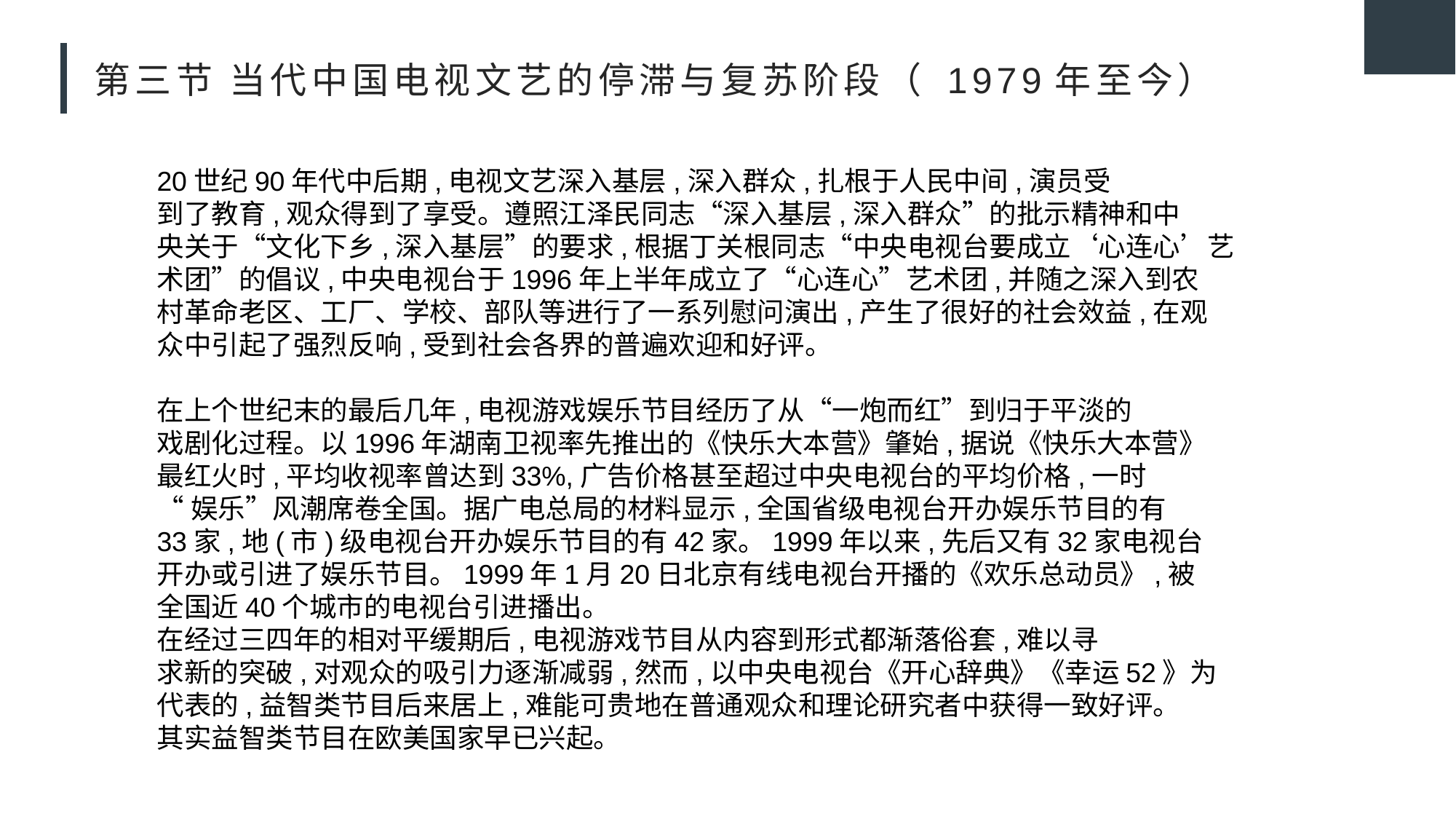

# 第三节 当代中国电视文艺的停滞与复苏阶段（ 1979年至今）
20世纪90年代中后期,电视文艺深入基层,深入群众,扎根于人民中间,演员受
到了教育,观众得到了享受。遵照江泽民同志“深入基层,深入群众”的批示精神和中
央关于“文化下乡,深入基层”的要求,根据丁关根同志“中央电视台要成立‘心连心’艺
术团”的倡议,中央电视台于1996年上半年成立了“心连心”艺术团,并随之深入到农
村革命老区、工厂、学校、部队等进行了一系列慰问演出,产生了很好的社会效益,在观
众中引起了强烈反响,受到社会各界的普遍欢迎和好评。

在上个世纪末的最后几年,电视游戏娱乐节目经历了从“一炮而红”到归于平淡的
戏剧化过程。以1996年湖南卫视率先推出的《快乐大本营》肇始,据说《快乐大本营》
最红火时,平均收视率曾达到33%,广告价格甚至超过中央电视台的平均价格,一时
“娱乐”风潮席卷全国。据广电总局的材料显示,全国省级电视台开办娱乐节目的有
33家,地(市)级电视台开办娱乐节目的有42家。1999年以来,先后又有32家电视台
开办或引进了娱乐节目。1999年1月20日北京有线电视台开播的《欢乐总动员》,被
全国近40个城市的电视台引进播出。
在经过三四年的相对平缓期后,电视游戏节目从内容到形式都渐落俗套,难以寻
求新的突破,对观众的吸引力逐渐减弱,然而,以中央电视台《开心辞典》《幸运52》为
代表的,益智类节目后来居上,难能可贵地在普通观众和理论研究者中获得一致好评。
其实益智类节目在欧美国家早已兴起。